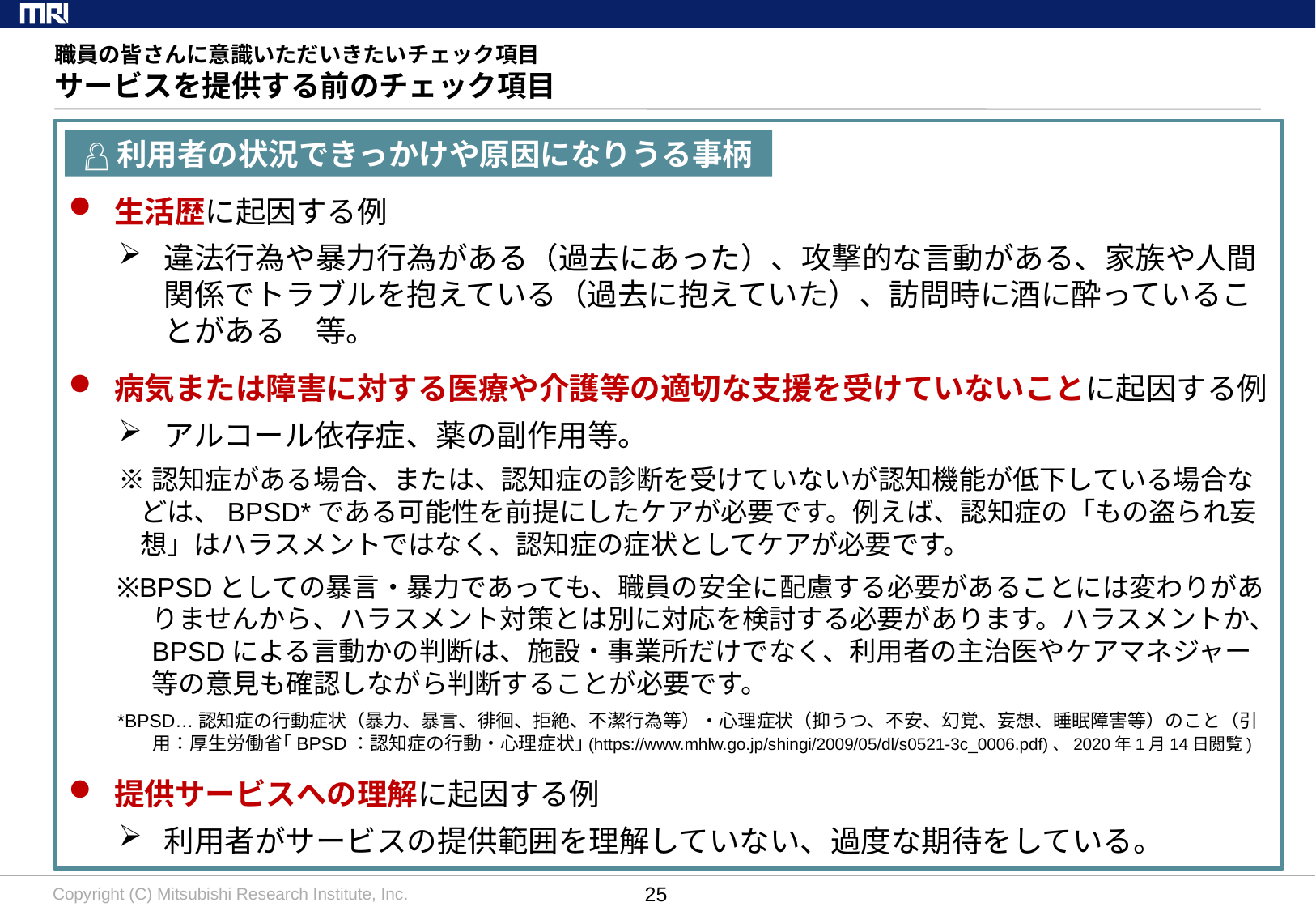

# 職員の皆さんに意識いただいきたいチェック項目 サービスを提供する前のチェック項目
生活歴に起因する例
違法行為や暴力行為がある（過去にあった）、攻撃的な言動がある、家族や人間関係でトラブルを抱えている（過去に抱えていた）、訪問時に酒に酔っていることがある　等。

病気または障害に対する医療や介護等の適切な支援を受けていないことに起因する例
アルコール依存症、薬の副作用等。
※認知症がある場合、または、認知症の診断を受けていないが認知機能が低下している場合などは、BPSD*である可能性を前提にしたケアが必要です。例えば、認知症の「もの盗られ妄想」はハラスメントではなく、認知症の症状としてケアが必要です。
※BPSDとしての暴言・暴力であっても、職員の安全に配慮する必要があることには変わりがありませんから、ハラスメント対策とは別に対応を検討する必要があります。ハラスメントか、BPSDによる言動かの判断は、施設・事業所だけでなく、利用者の主治医やケアマネジャー等の意見も確認しながら判断することが必要です。
*BPSD…認知症の行動症状（暴力、暴言、徘徊、拒絶、不潔行為等）・心理症状（抑うつ、不安、幻覚、妄想、睡眠障害等）のこと（引用：厚生労働省｢BPSD：認知症の行動・心理症状｣(https://www.mhlw.go.jp/shingi/2009/05/dl/s0521-3c_0006.pdf)、2020年1月14日閲覧)

提供サービスへの理解に起因する例
利用者がサービスの提供範囲を理解していない、過度な期待をしている。
👤利用者の状況できっかけや原因になりうる事柄